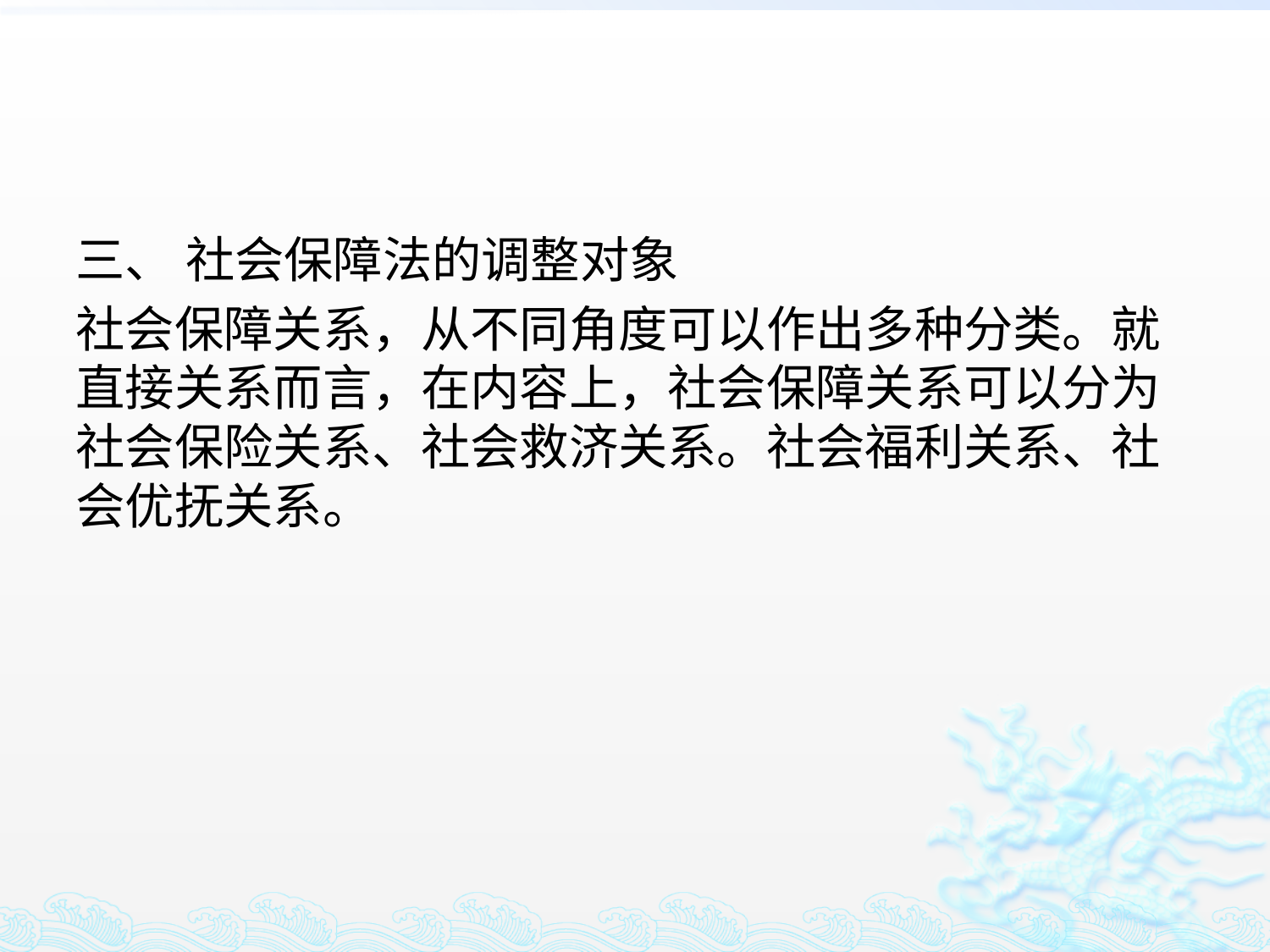

#
三、 社会保障法的调整对象
社会保障关系，从不同角度可以作出多种分类。就直接关系而言，在内容上，社会保障关系可以分为社会保险关系、社会救济关系。社会福利关系、社会优抚关系。